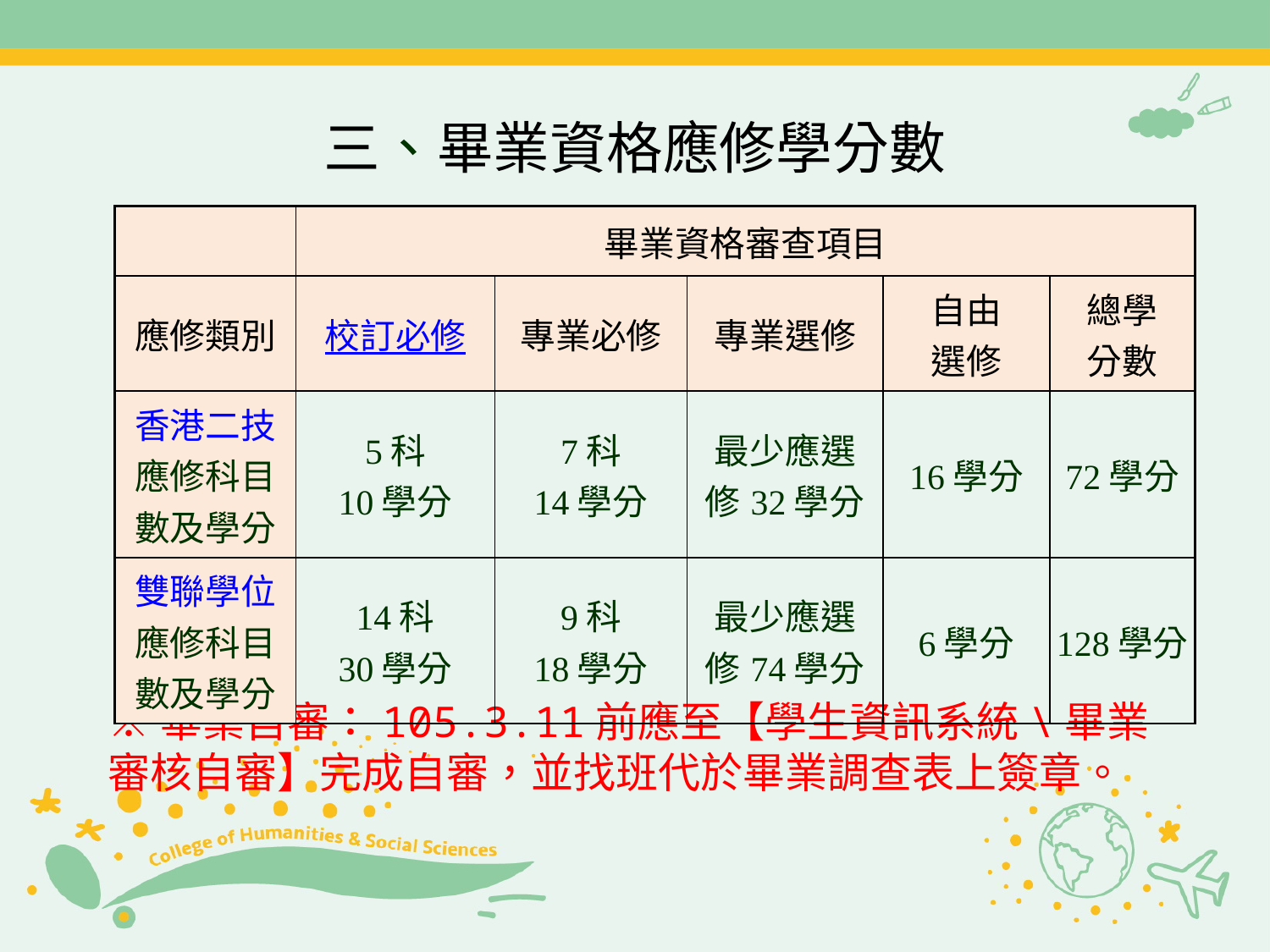

# 三、畢業資格應修學分數
|  | 畢業資格審查項目 |  |  |  |  |
| --- | --- | --- | --- | --- | --- |
| 應修類別 | 校訂必修 | 專業必修 | 專業選修 | 自由 選修 | 總學 分數 |
| 香港二技 應修科目數及學分 | 5科 10學分 | 7科 14學分 | 最少應選修32學分 | 16學分 | 72學分 |
| 雙聯學位應修科目數及學分 | 14科 30學分 | 9科 18學分 | 最少應選修74學分 | 6學分 | 128學分 |
※畢業自審：105.3.11前應至【學生資訊系統\畢業審核自審】完成自審，並找班代於畢業調查表上簽章。
4